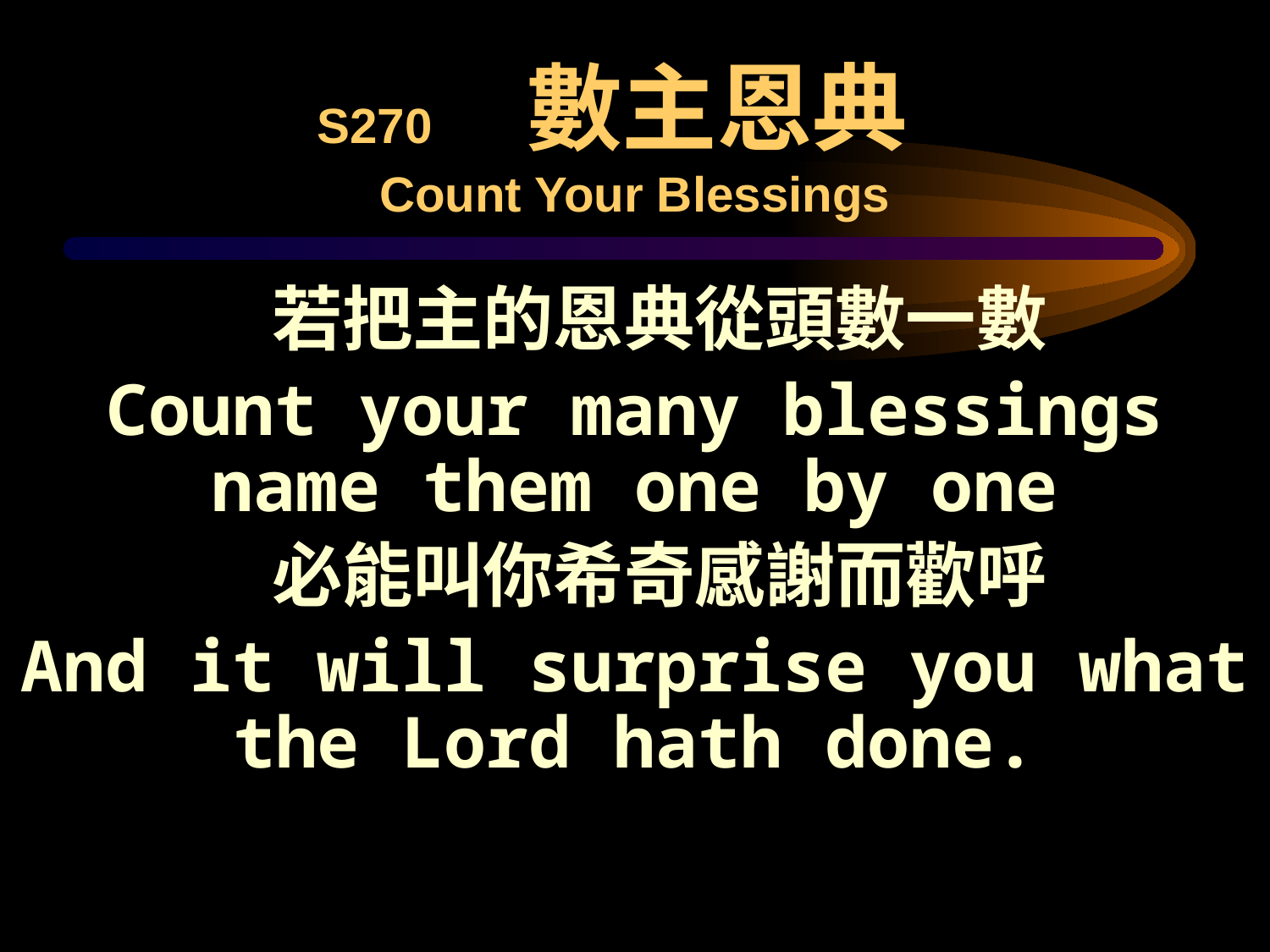

# S270      數主恩典 Count Your Blessings
  若把主的恩典從頭數一數
Count your many blessings name them one by one
  必能叫你希奇感謝而歡呼
And it will surprise you what the Lord hath done.